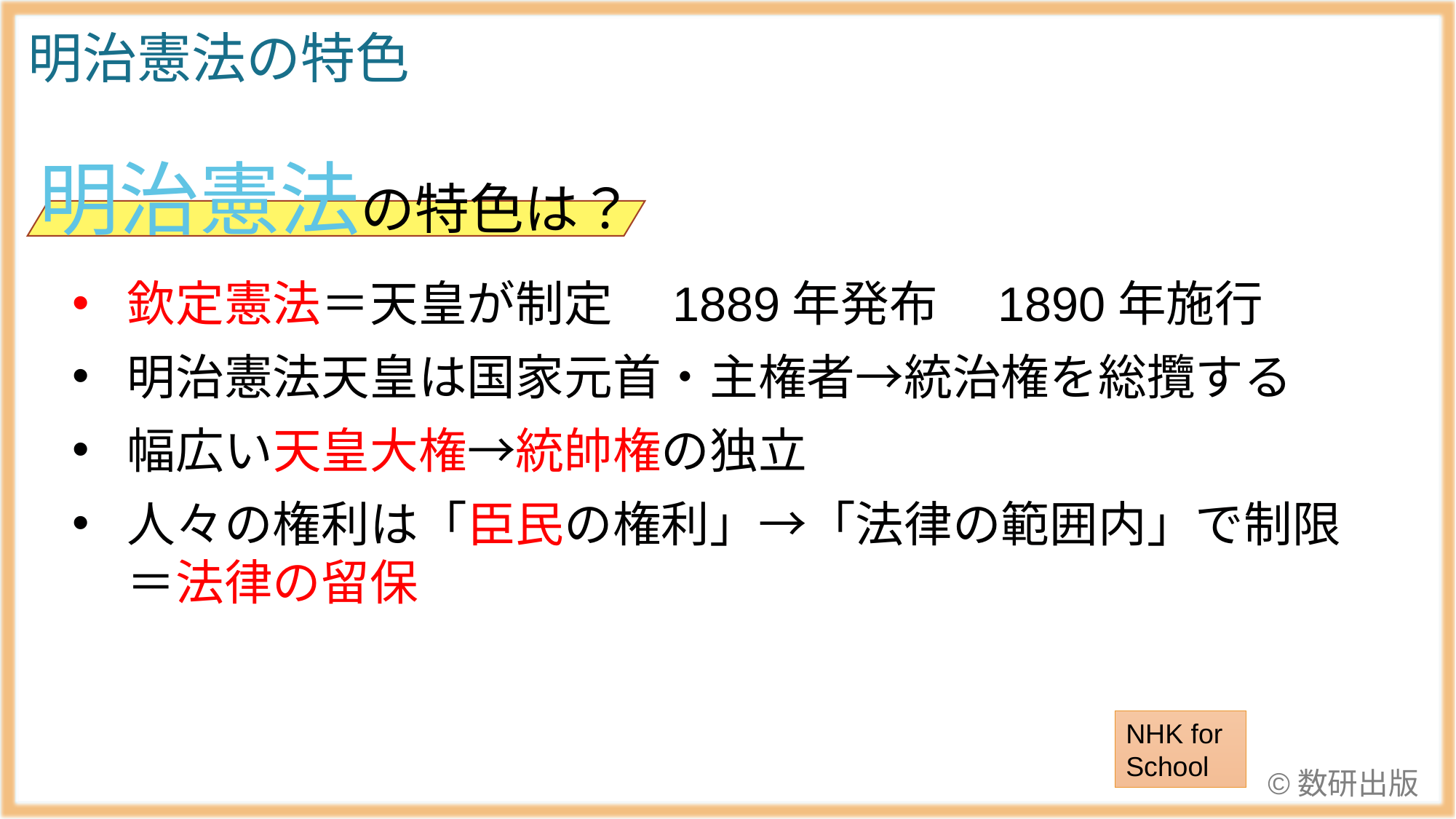

明治憲法の特色
# 明治憲法の特色は？

欽定憲法＝天皇が制定　1889年発布　1890年施行
明治憲法天皇は国家元首・主権者→統治権を総攬する
幅広い天皇大権→統帥権の独立
人々の権利は「臣民の権利」→「法律の範囲内」で制限＝法律の留保
NHK for
School